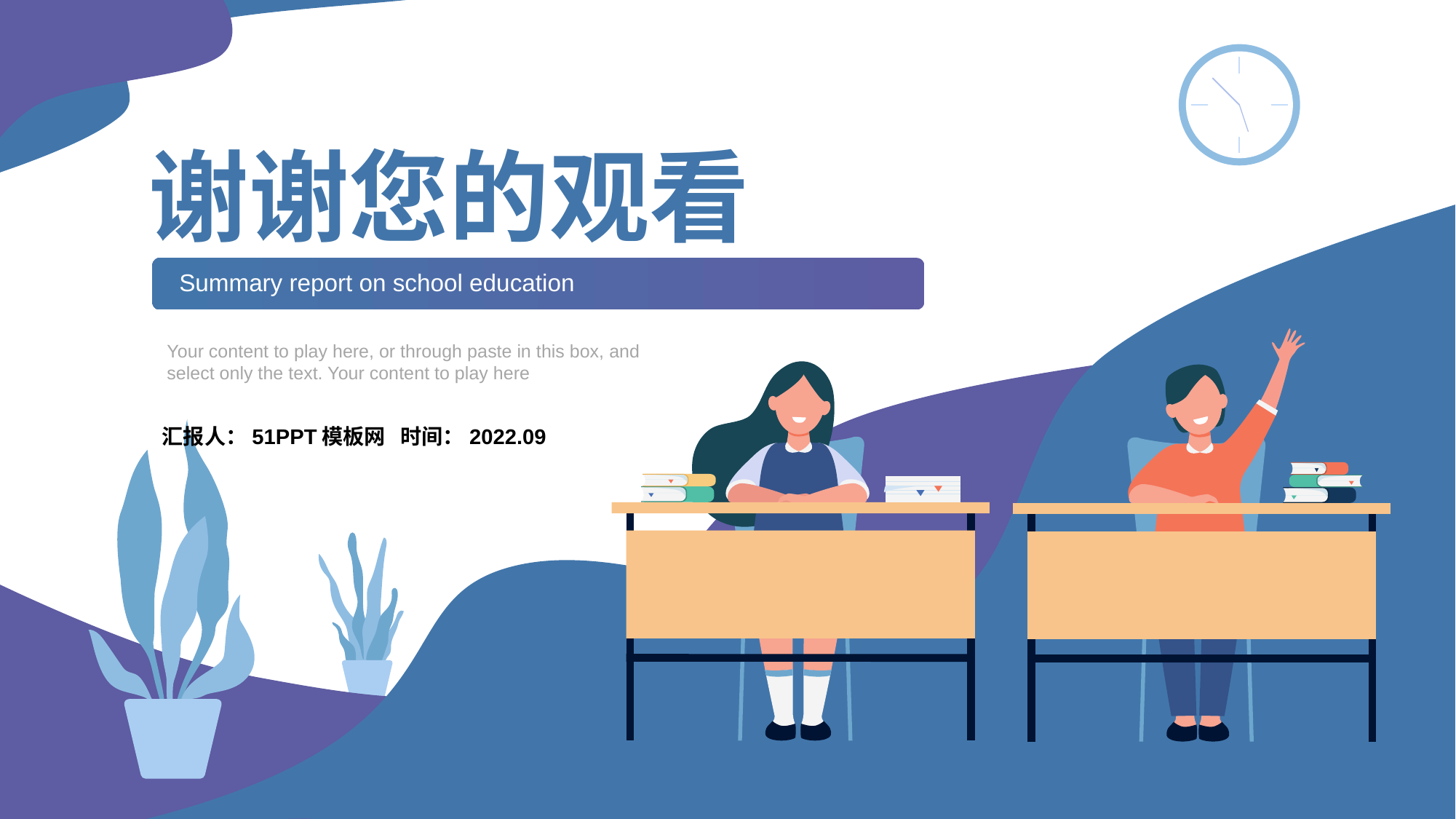

谢谢您的观看
Summary report on school education

Your content to play here, or through paste in this box, and select only the text. Your content to play here
汇报人：51PPT模板网   时间：2022.09